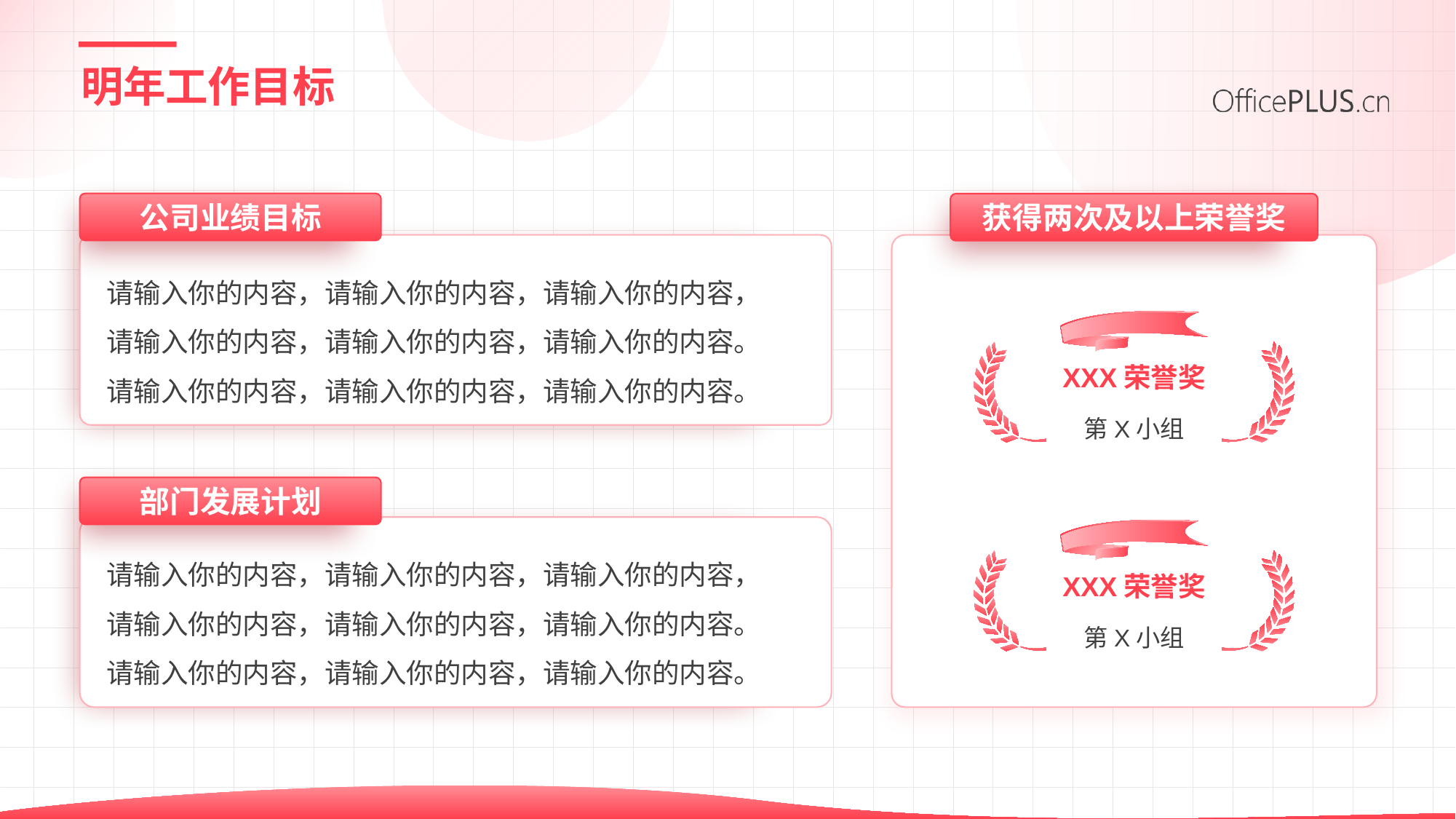

# 明年工作目标
公司业绩目标
获得两次及以上荣誉奖

请输入你的内容，请输入你的内容，请输入你的内容，请输入你的内容，请输入你的内容，请输入你的内容。请输入你的内容，请输入你的内容，请输入你的内容。

XXX荣誉奖
第X小组

XXX荣誉奖
第X小组
部门发展计划

请输入你的内容，请输入你的内容，请输入你的内容，请输入你的内容，请输入你的内容，请输入你的内容。请输入你的内容，请输入你的内容，请输入你的内容。